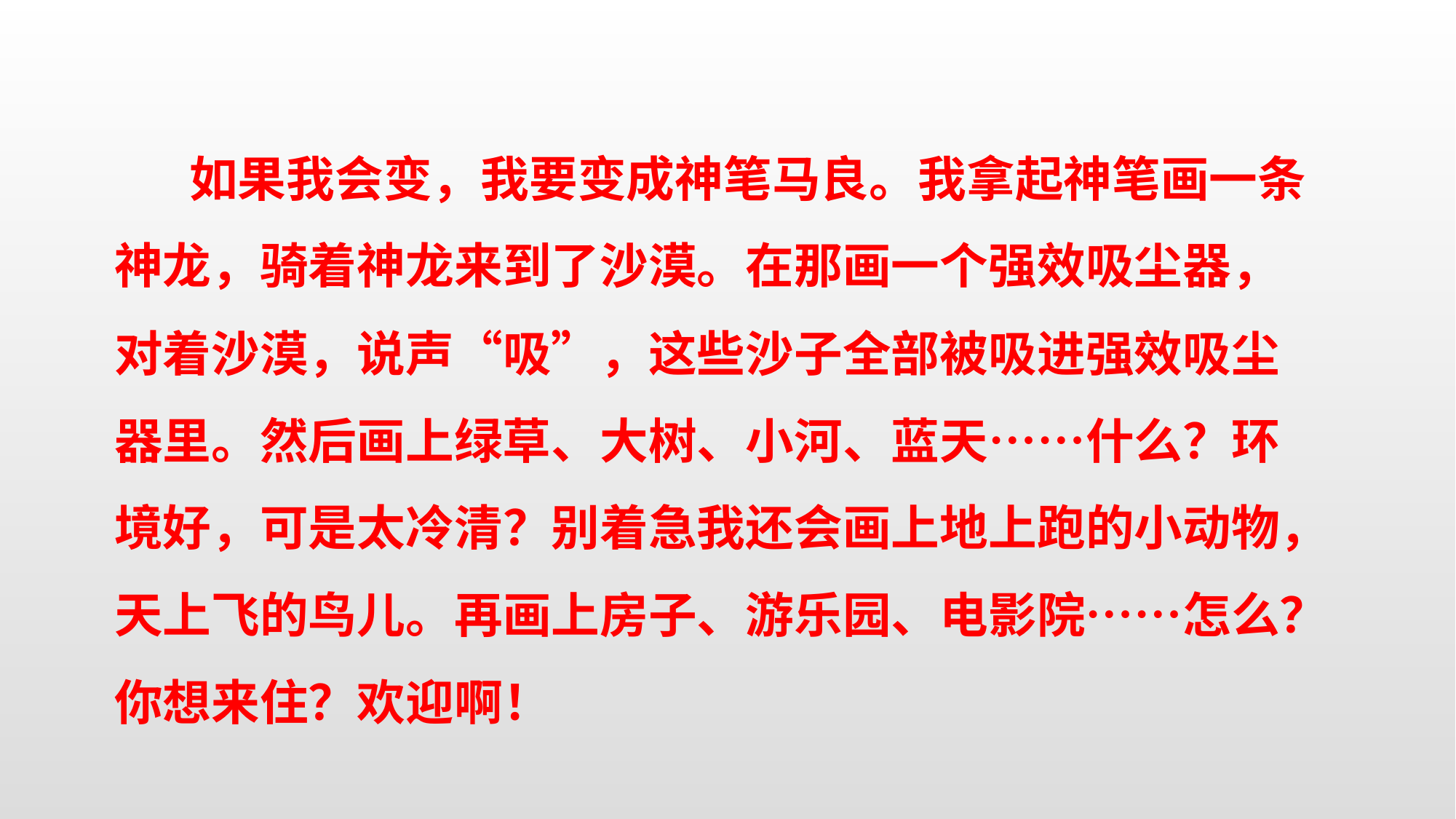

如果我会变，我要变成神笔马良。我拿起神笔画一条神龙，骑着神龙来到了沙漠。在那画一个强效吸尘器，对着沙漠，说声“吸”，这些沙子全部被吸进强效吸尘器里。然后画上绿草、大树、小河、蓝天……什么？环境好，可是太冷清？别着急我还会画上地上跑的小动物，天上飞的鸟儿。再画上房子、游乐园、电影院……怎么？你想来住？欢迎啊！